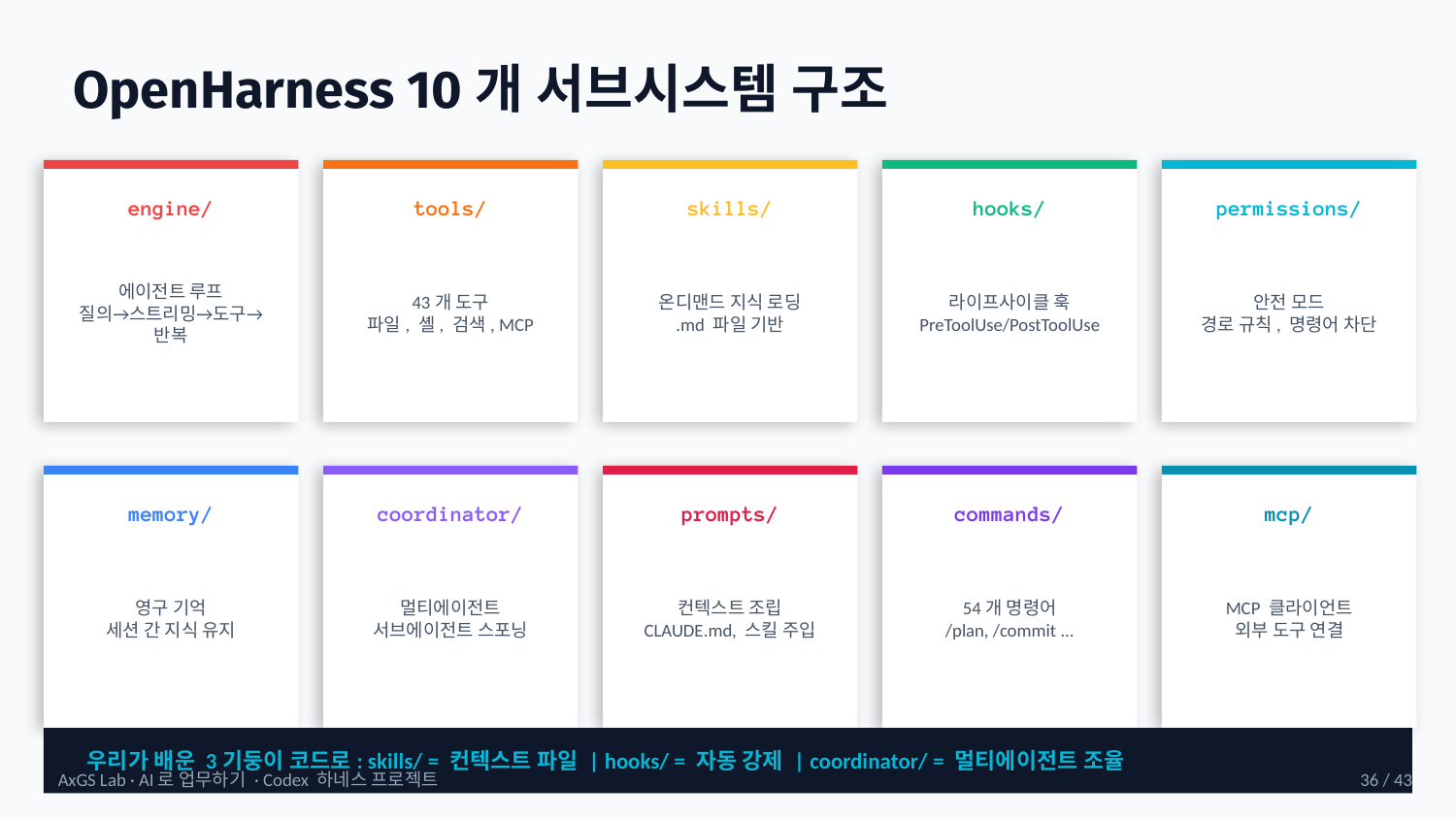

OpenHarness 10개 서브시스템 구조

engine/
tools/
skills/
hooks/
permissions/
에이전트 루프
질의→스트리밍→도구→반복
43개 도구
파일, 셸, 검색, MCP
온디맨드 지식 로딩
.md 파일 기반
라이프사이클 훅
PreToolUse/PostToolUse
안전 모드
경로 규칙, 명령어 차단

memory/
coordinator/
prompts/
commands/
mcp/
영구 기억
세션 간 지식 유지
멀티에이전트
서브에이전트 스포닝
컨텍스트 조립
CLAUDE.md, 스킬 주입
54개 명령어
/plan, /commit ...
MCP 클라이언트
외부 도구 연결

우리가 배운 3기둥이 코드로: skills/ = 컨텍스트 파일 | hooks/ = 자동 강제 | coordinator/ = 멀티에이전트 조율
AxGS Lab · AI로 업무하기 · Codex 하네스 프로젝트
36 / 43